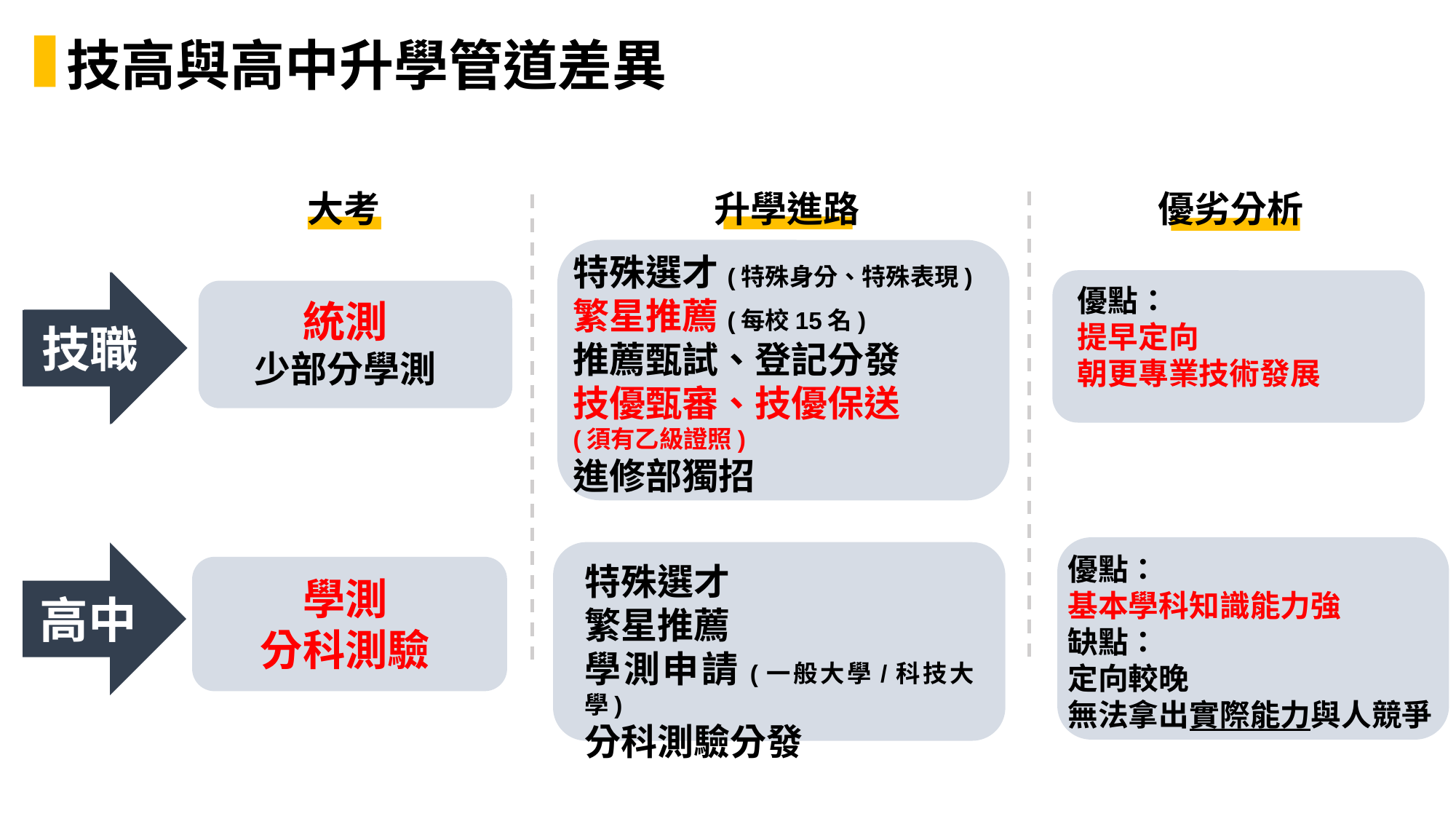

技高與高中升學管道差異

大考
升學進路
優劣分析

特殊選才(特殊身分、特殊表現)
繁星推薦(每校15名)
推薦甄試、登記分發
技優甄審、技優保送
(須有乙級證照)
進修部獨招

技職

技職
優點：
提早定向
朝更專業技術發展

統測
少部分學測

特殊選才
繁星推薦
學測申請(一般大學/科技大學)
分科測驗分發

高中
優點：
基本學科知識能力強
缺點：
定向較晚
無法拿出實際能力與人競爭

學測
分科測驗